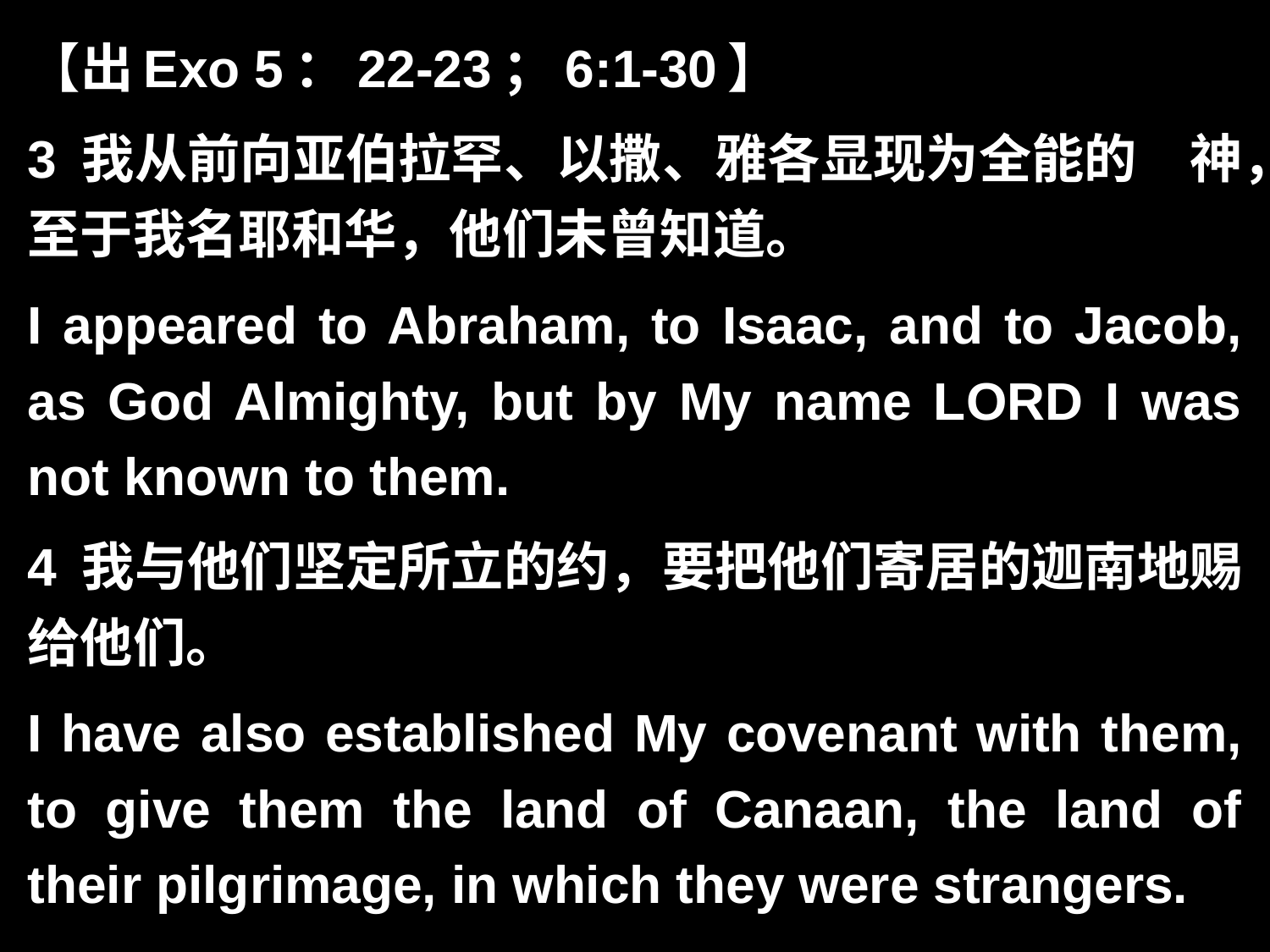

【出Exo 5：22-23；6:1-30】
3 我从前向亚伯拉罕、以撒、雅各显现为全能的　神，至于我名耶和华，他们未曾知道。
I appeared to Abraham, to Isaac, and to Jacob, as God Almighty, but by My name LORD I was not known to them.
4 我与他们坚定所立的约，要把他们寄居的迦南地赐给他们。
I have also established My covenant with them, to give them the land of Canaan, the land of their pilgrimage, in which they were strangers.